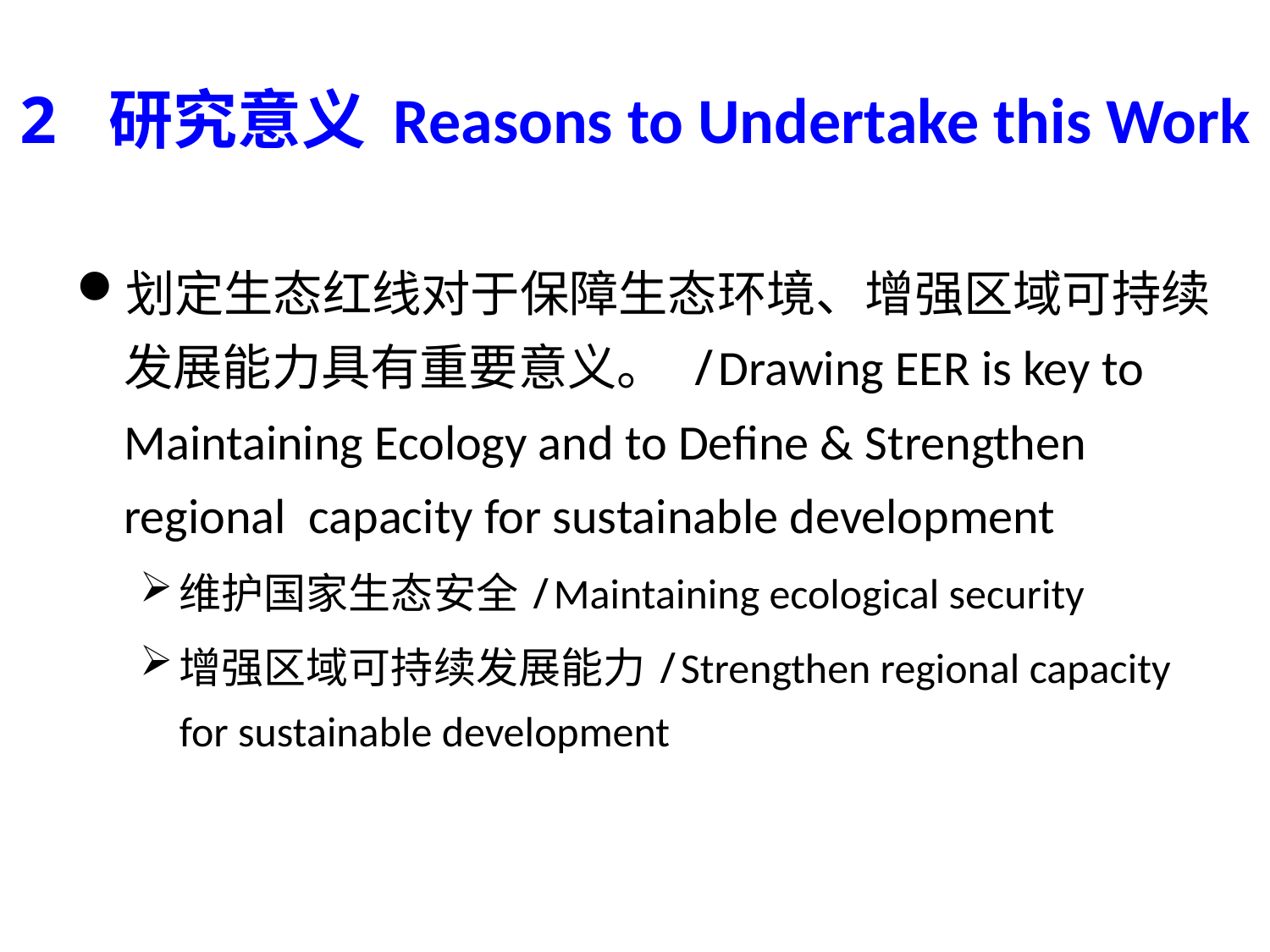

# 2 研究意义 Reasons to Undertake this Work
划定生态红线对于保障生态环境、增强区域可持续发展能力具有重要意义。 /Drawing EER is key to Maintaining Ecology and to Define & Strengthen regional  capacity for sustainable development
维护国家生态安全/Maintaining ecological security
增强区域可持续发展能力/Strengthen regional capacity for sustainable development